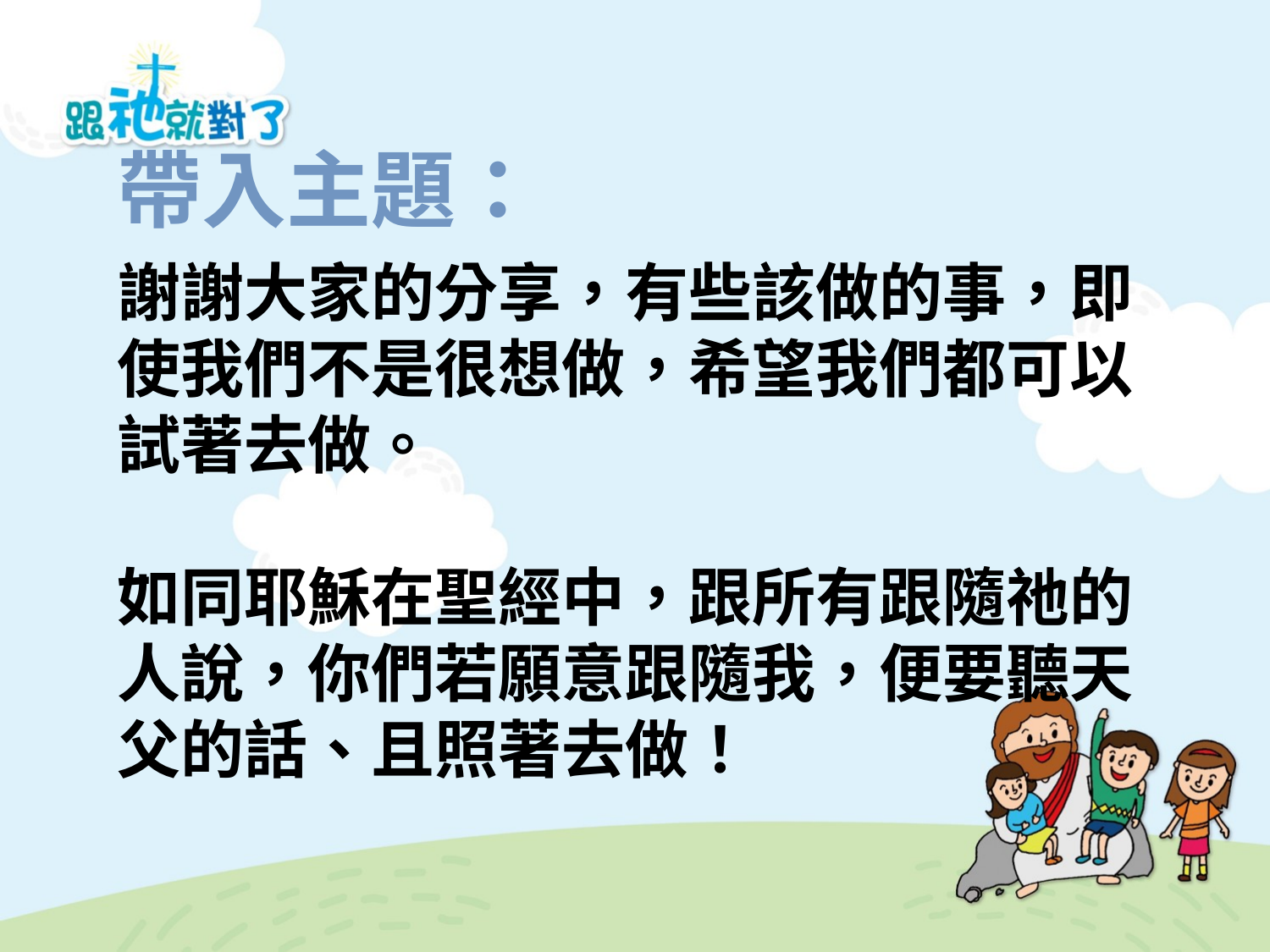

帶入主題：
謝謝大家的分享，有些該做的事，即使我們不是很想做，希望我們都可以試著去做。

如同耶穌在聖經中，跟所有跟隨祂的人說，你們若願意跟隨我，便要聽天父的話、且照著去做！